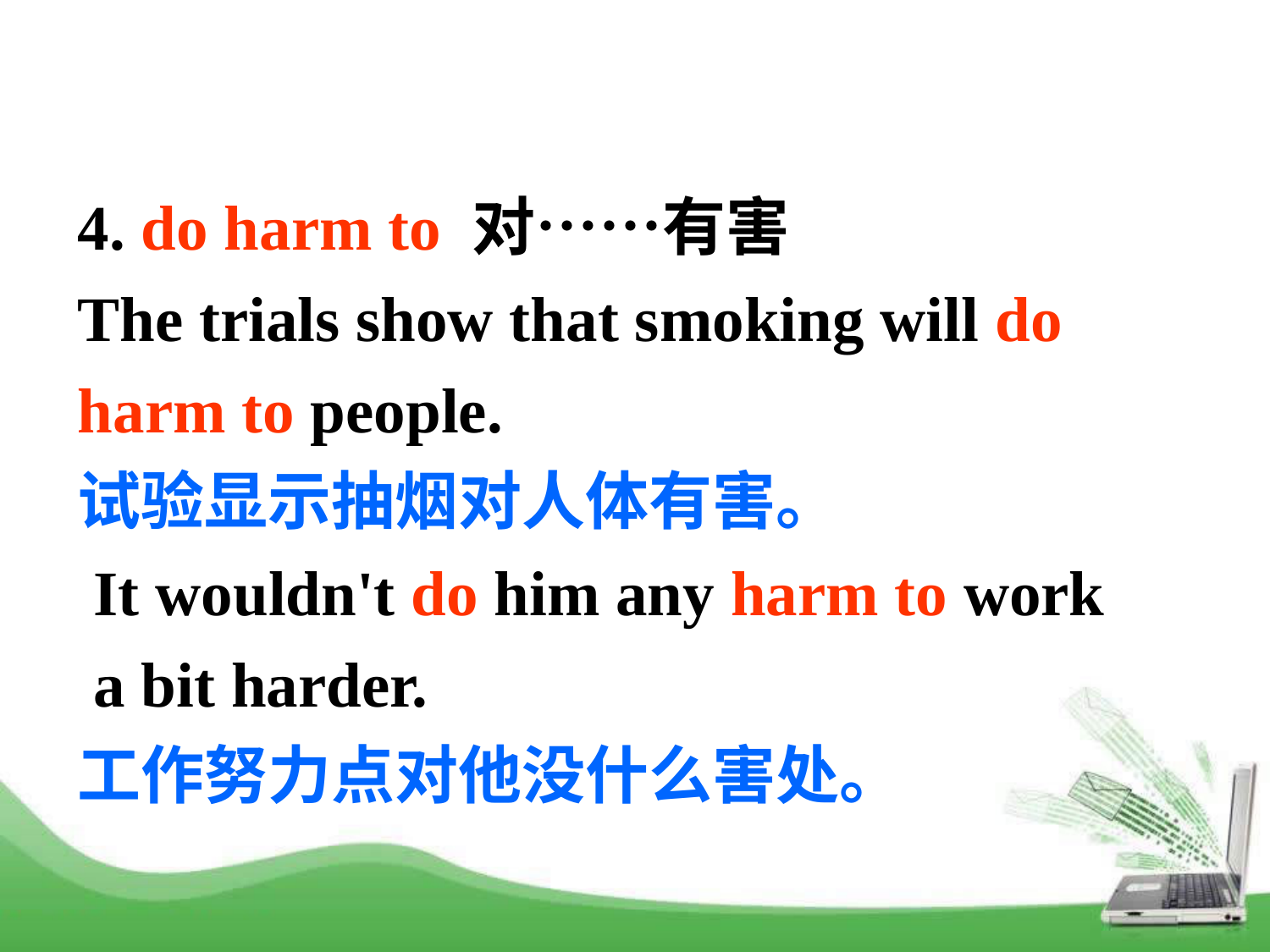

4. do harm to 对……有害
The trials show that smoking will do harm to people.
试验显示抽烟对人体有害。
 It wouldn't do him any harm to work
 a bit harder.
工作努力点对他没什么害处。